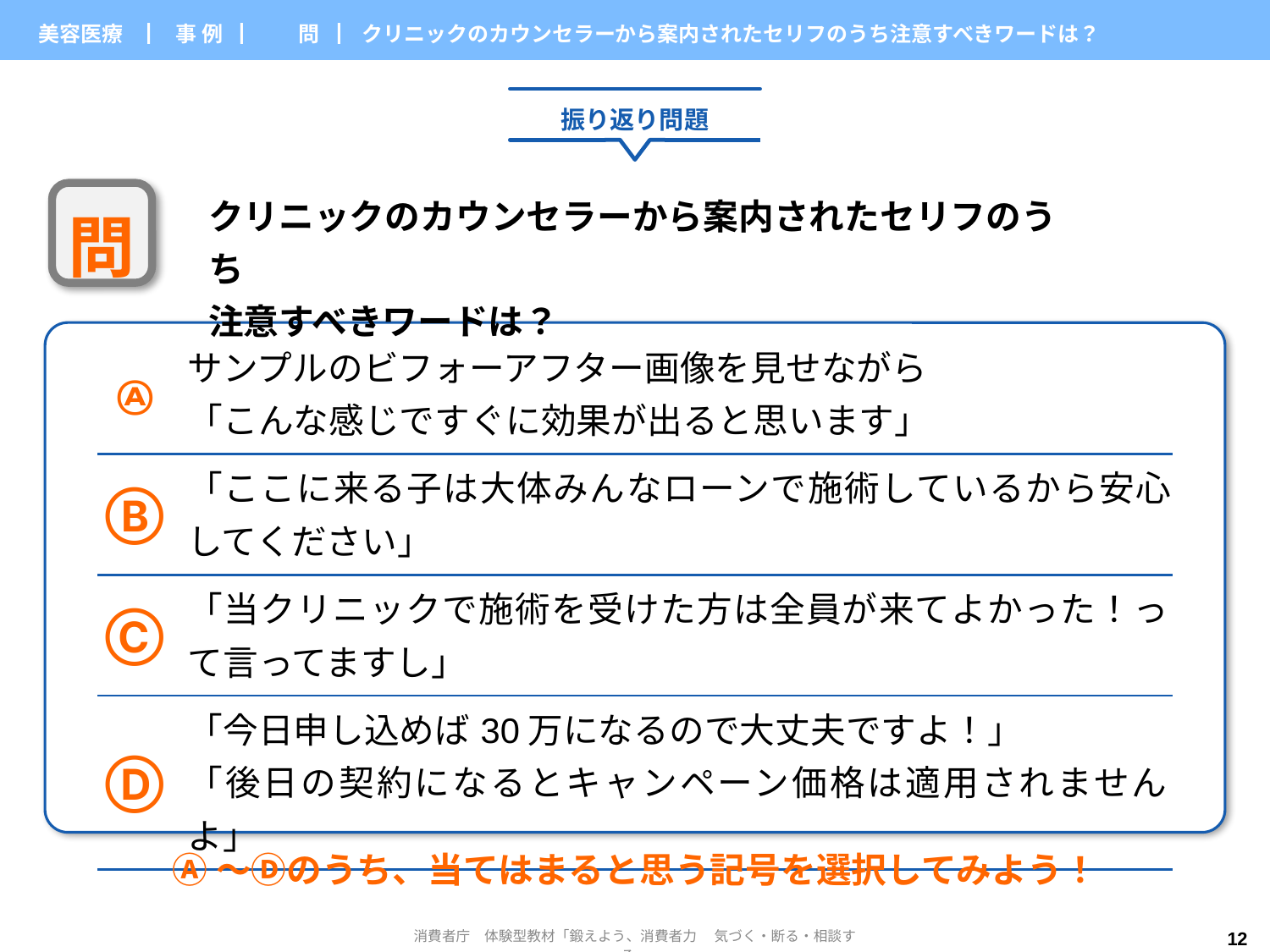

| 美容医療 | ▏事 例▕ | 問▕　クリニックのカウンセラーから案内されたセリフのうち注意すべきワードは？ |  |
| --- | --- | --- | --- |
振り返り問題

クリニックのカウンセラーから案内されたセリフのうち
注意すべきワードは？

問

| Ⓐ | サンプルのビフォーアフター画像を見せながら 「こんな感じですぐに効果が出ると思います」 |
| --- | --- |
| Ⓑ | 「ここに来る子は大体みんなローンで施術しているから安心 してください」 |
| Ⓒ | 「当クリニックで施術を受けた方は全員が来てよかった！って言ってますし」 |
| Ⓓ | 「今日申し込めば30万になるので大丈夫ですよ！」 「後日の契約になるとキャンペーン価格は適用されませんよ」 |
Ⓐ～Ⓓのうち、当てはまると思う記号を選択してみよう！